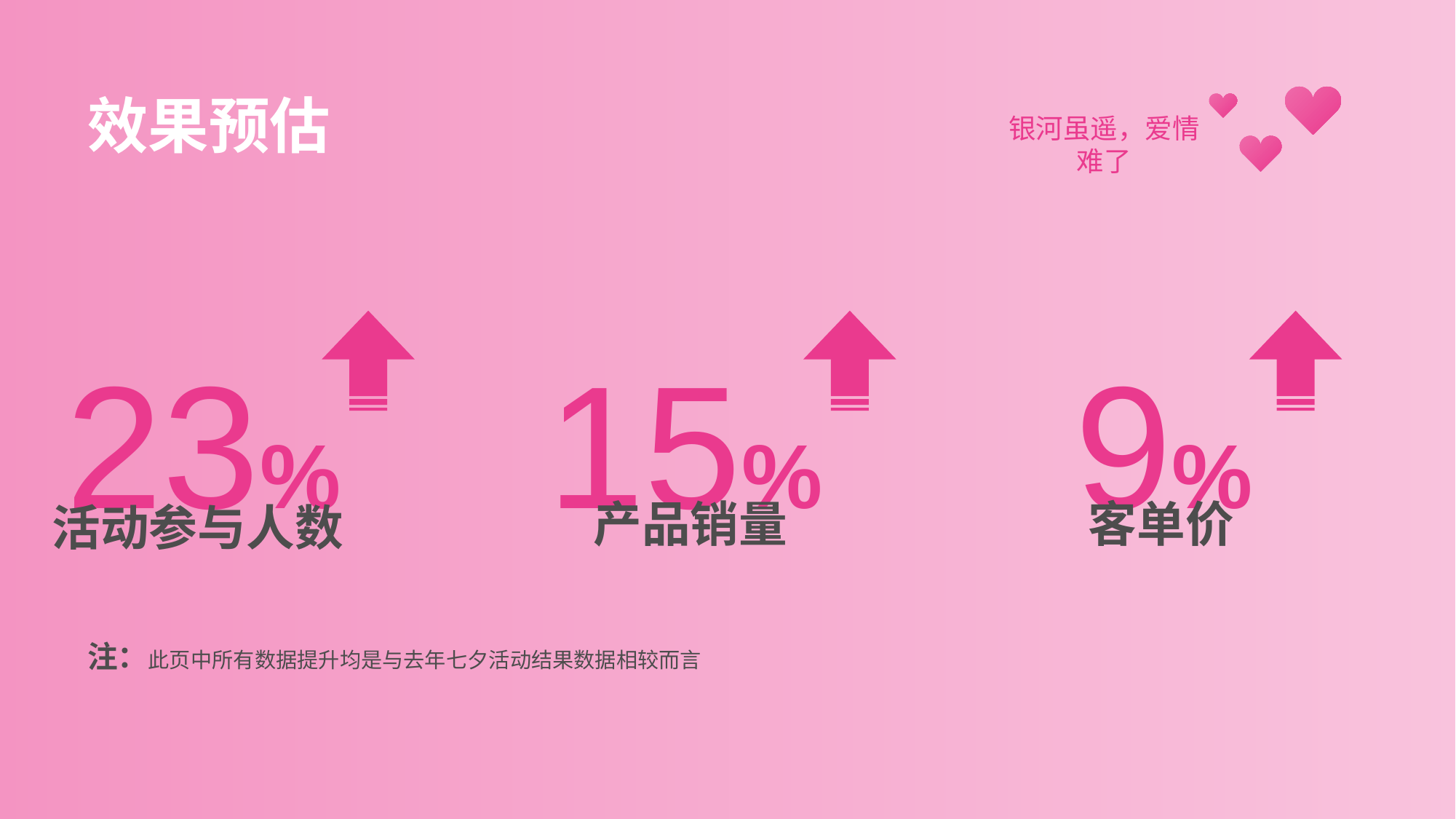

# 效果预估
23%
15%
9%

产品销量
客单价
活动参与人数
注：此页中所有数据提升均是与去年七夕活动结果数据相较而言